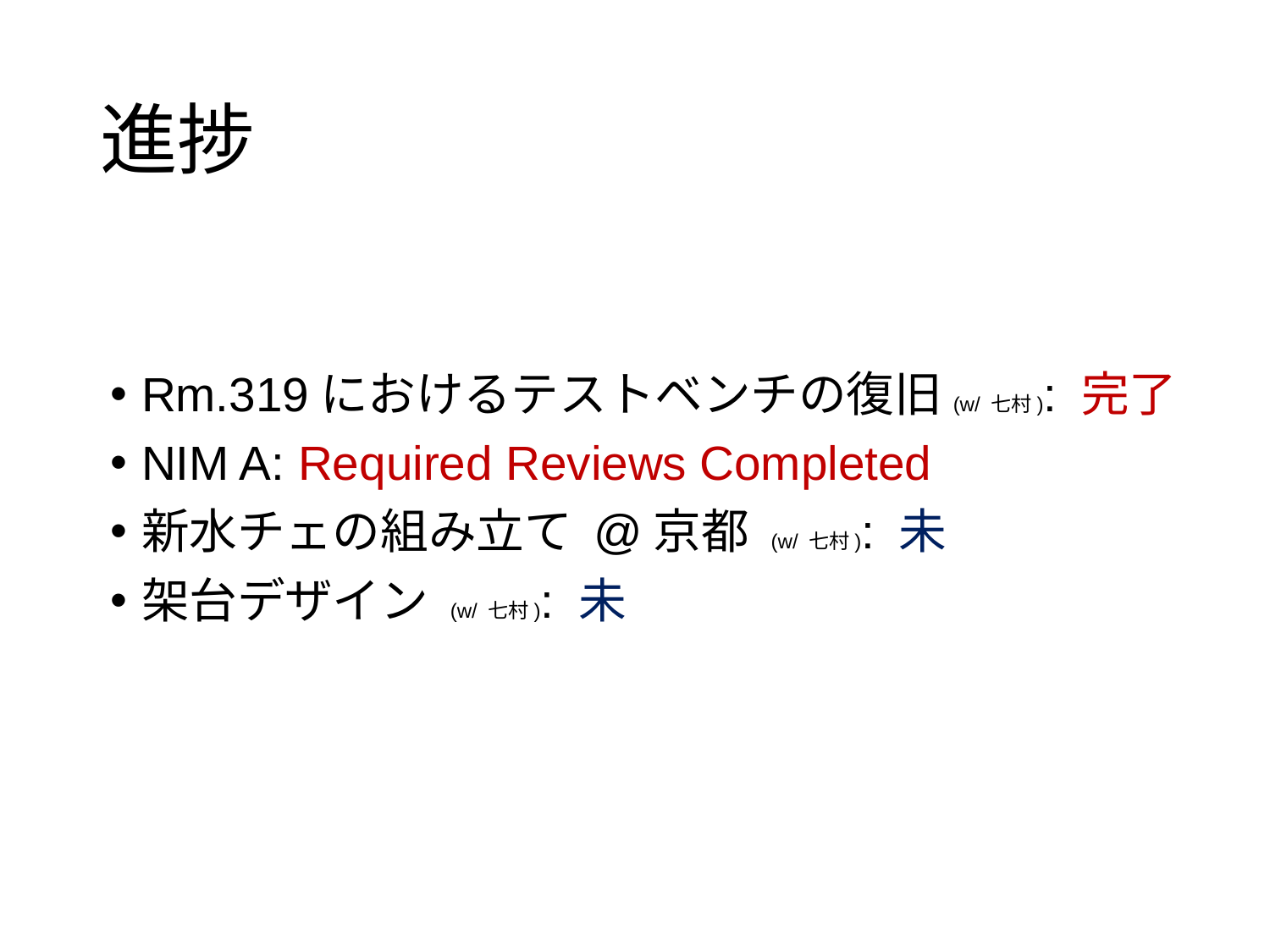

# 進捗
Rm.319におけるテストベンチの復旧(w/ 七村): 完了
NIM A: Required Reviews Completed
新水チェの組み立て @京都 (w/ 七村): 未
架台デザイン (w/ 七村): 未